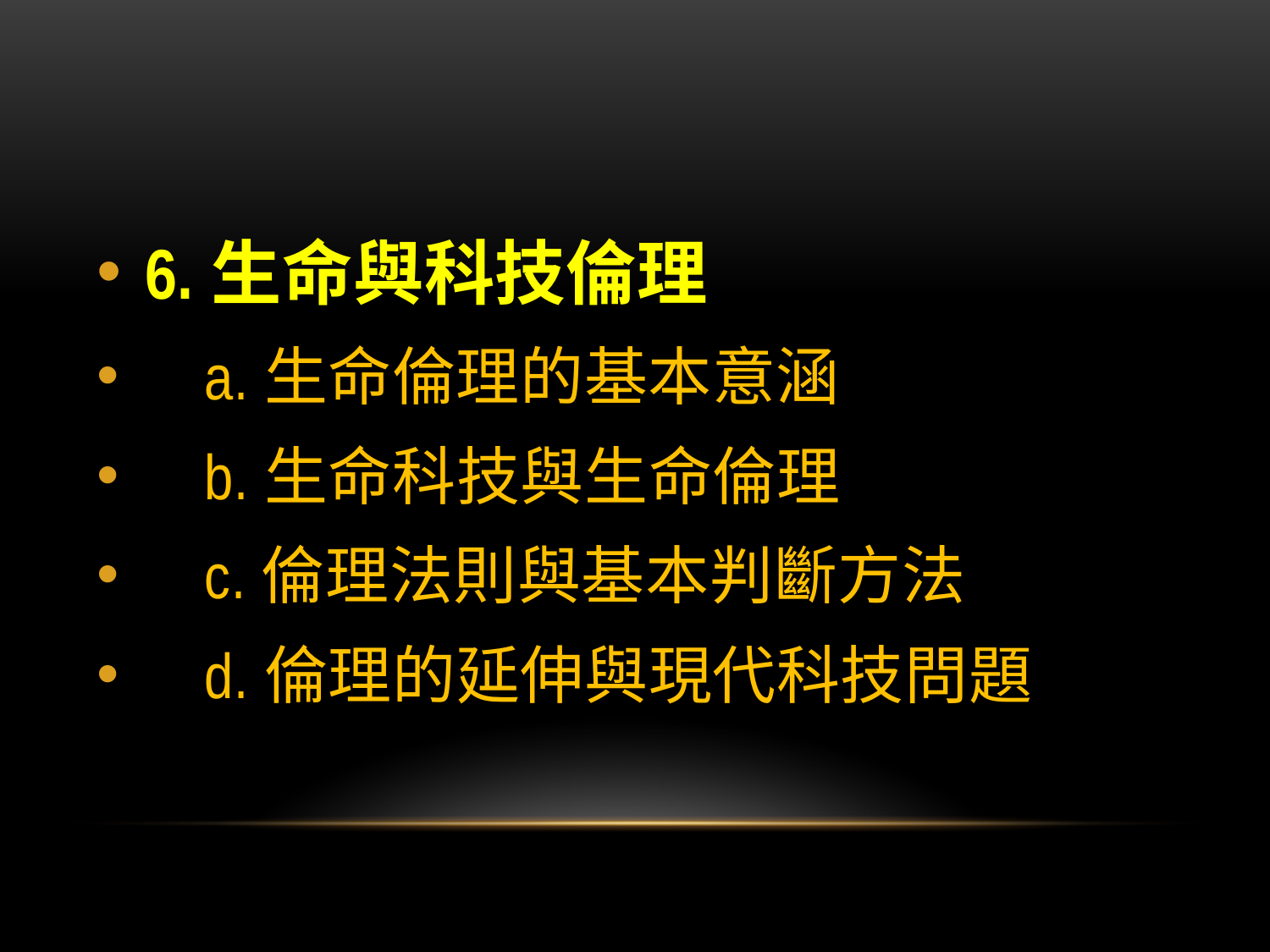

#
6.生命與科技倫理
    a.生命倫理的基本意涵
    b.生命科技與生命倫理
    c.倫理法則與基本判斷方法
    d.倫理的延伸與現代科技問題